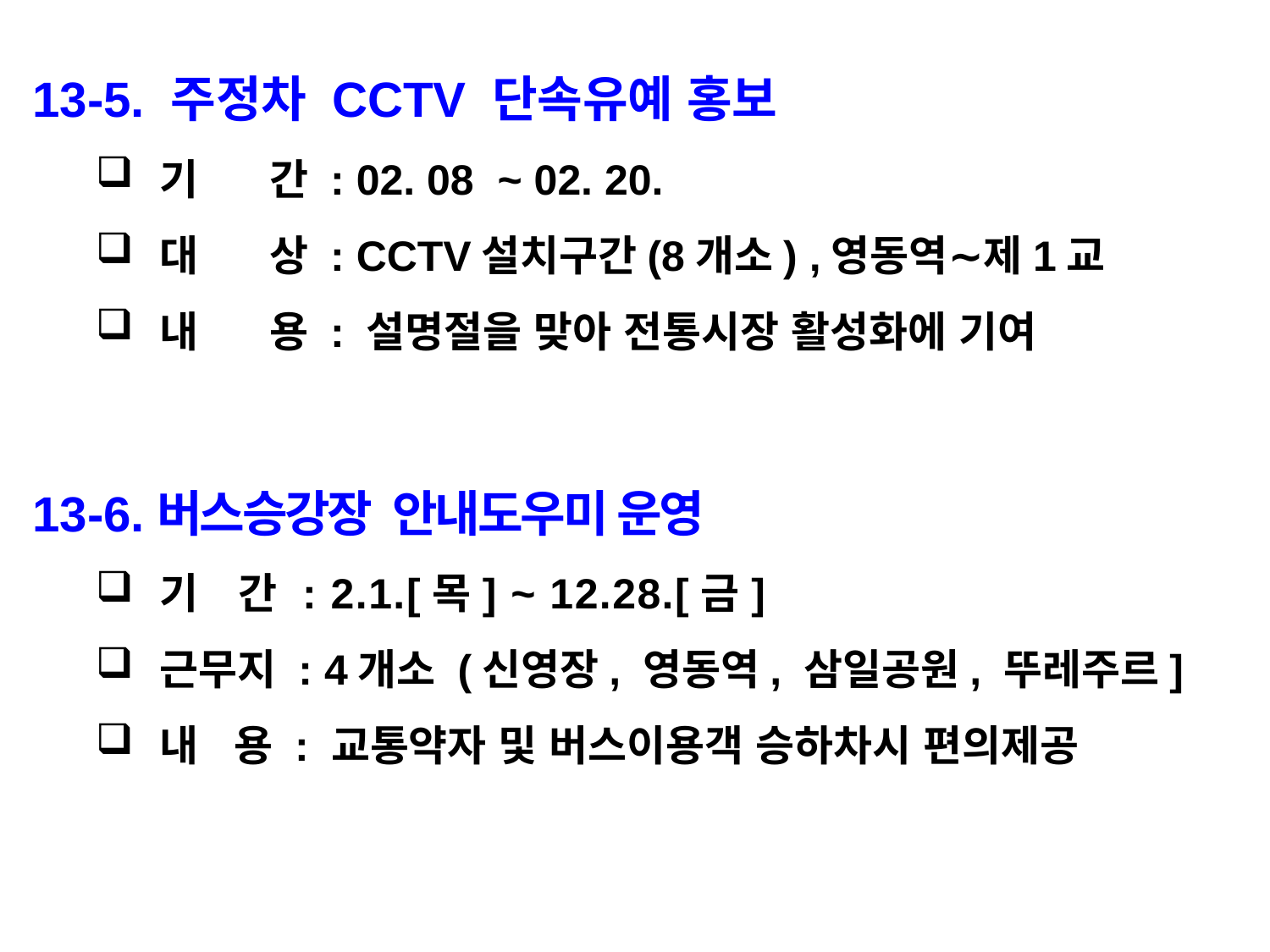

13-5. 주정차 CCTV 단속유예 홍보
기      간 : 02. 08  ~ 02. 20.
대      상 : CCTV설치구간(8개소) ,영동역∼제1교
내      용 : 설명절을 맞아 전통시장 활성화에 기여
13-6.버스승강장  안내도우미 운영
기   간 : 2.1.[목] ~ 12.28.[금]
근무지 : 4개소 (신영장, 영동역, 삼일공원, 뚜레주르]
내   용 : 교통약자 및 버스이용객 승하차시 편의제공